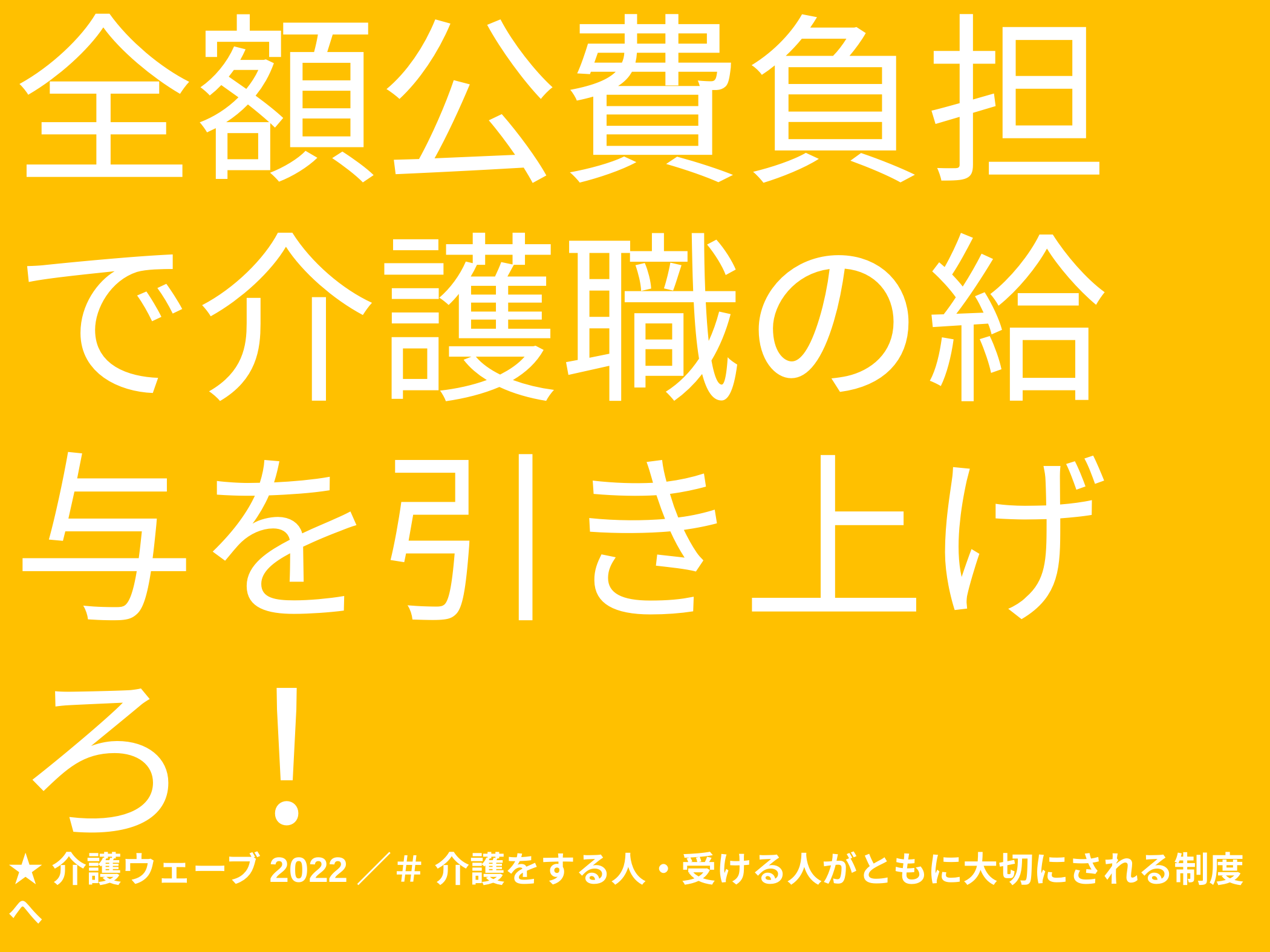

全額公費負担で介護職の給与を引き上げろ！
★介護ウェーブ2022／＃ 介護をする人・受ける人がともに大切にされる制度へ